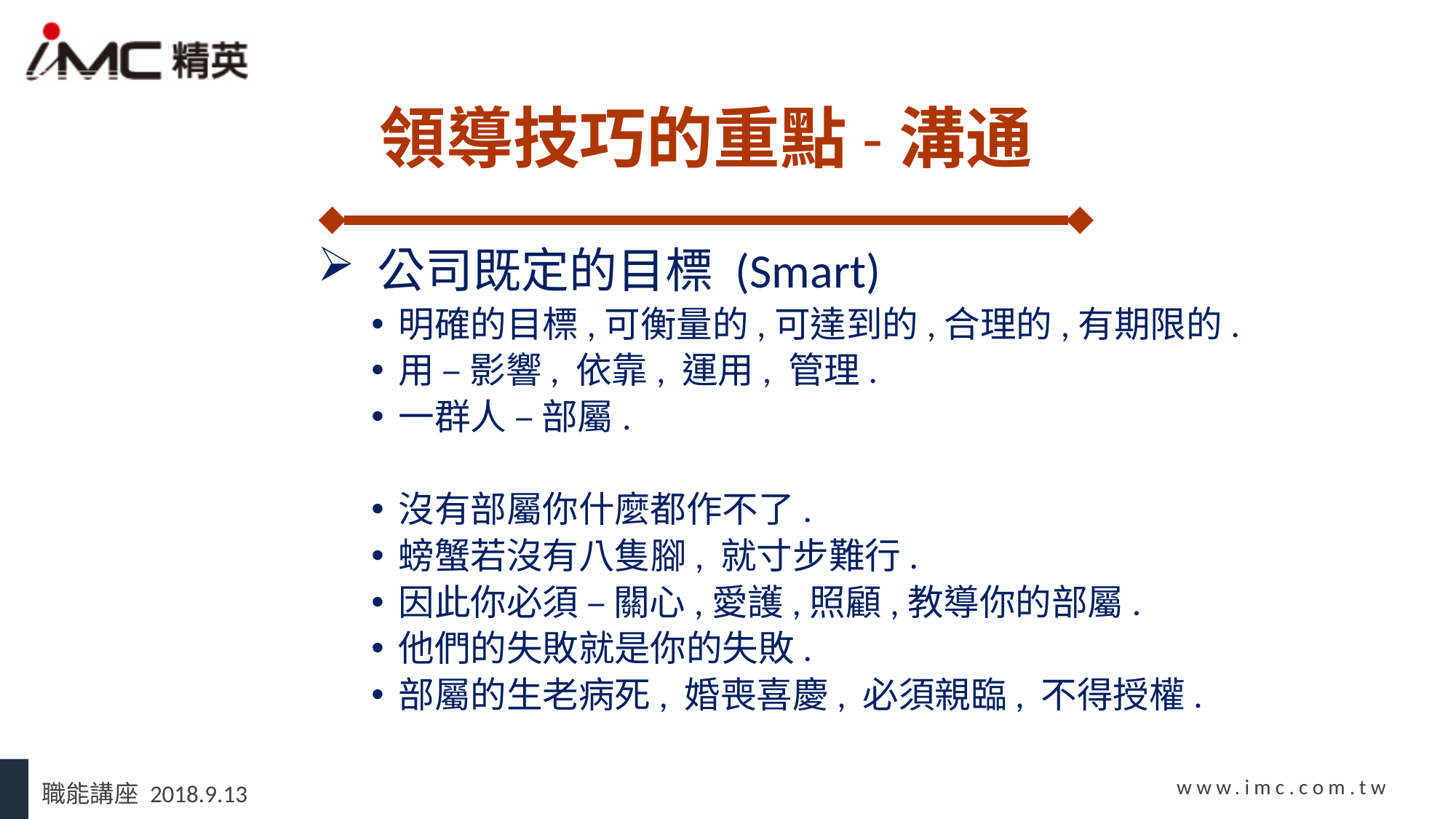

# 領導技巧的重點-溝通
 公司既定的目標 (Smart)
明確的目標,可衡量的,可達到的,合理的,有期限的.
用 – 影響, 依靠, 運用, 管理.
一群人 – 部屬.

沒有部屬你什麼都作不了.
螃蟹若沒有八隻腳, 就寸步難行.
因此你必須 – 關心,愛護,照顧,教導你的部屬.
他們的失敗就是你的失敗.
部屬的生老病死, 婚喪喜慶, 必須親臨, 不得授權.